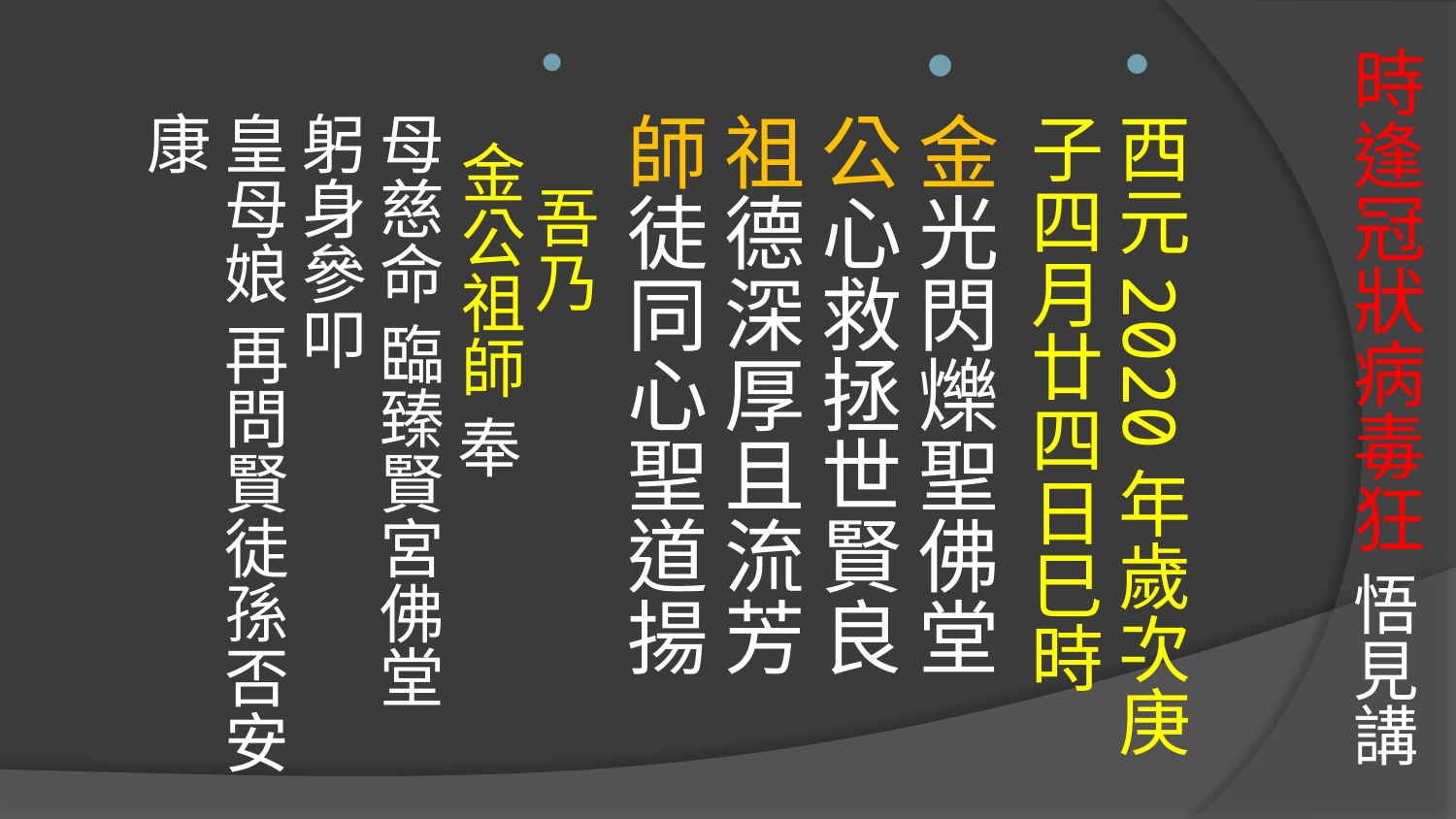

# 時逢冠狀病毒狂 悟見講
西元2020年歲次庚子四月廿四日巳時
金光閃爍聖佛堂
公心救拯世賢良
祖德深厚且流芳
師徒同心聖道揚
    吾乃
  金公祖師 奉
母慈命 臨臻賢宮佛堂   躬身參叩
皇母娘 再問賢徒孫否安康